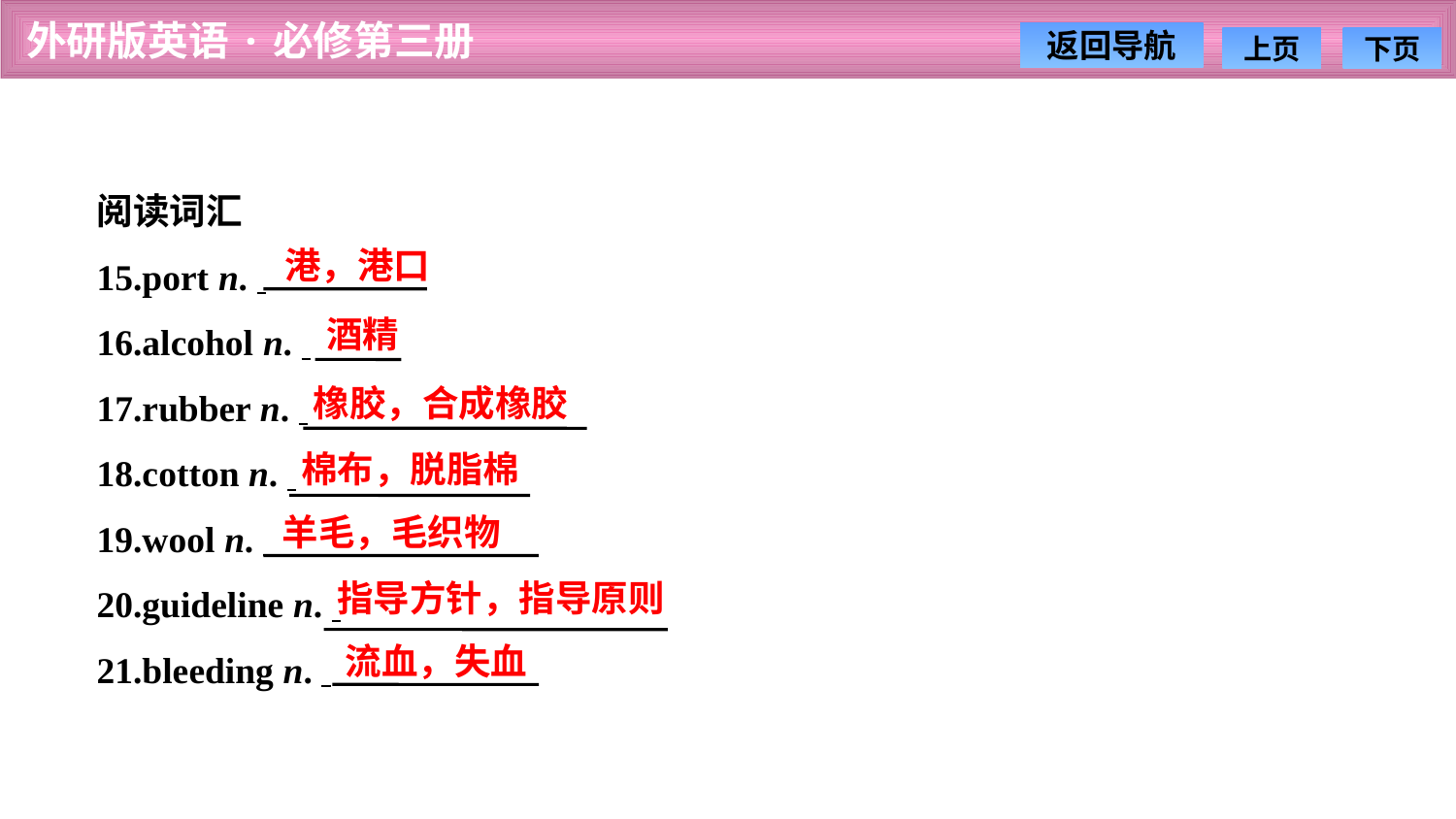

阅读词汇
15.port n.
16.alcohol n.
17.rubber n.
18.cotton n.
19.wool n.
20.guideline n.
21.bleeding n.
港，港口

酒精

橡胶，合成橡胶

棉布，脱脂棉

羊毛，毛织物

指导方针，指导原则

流血，失血